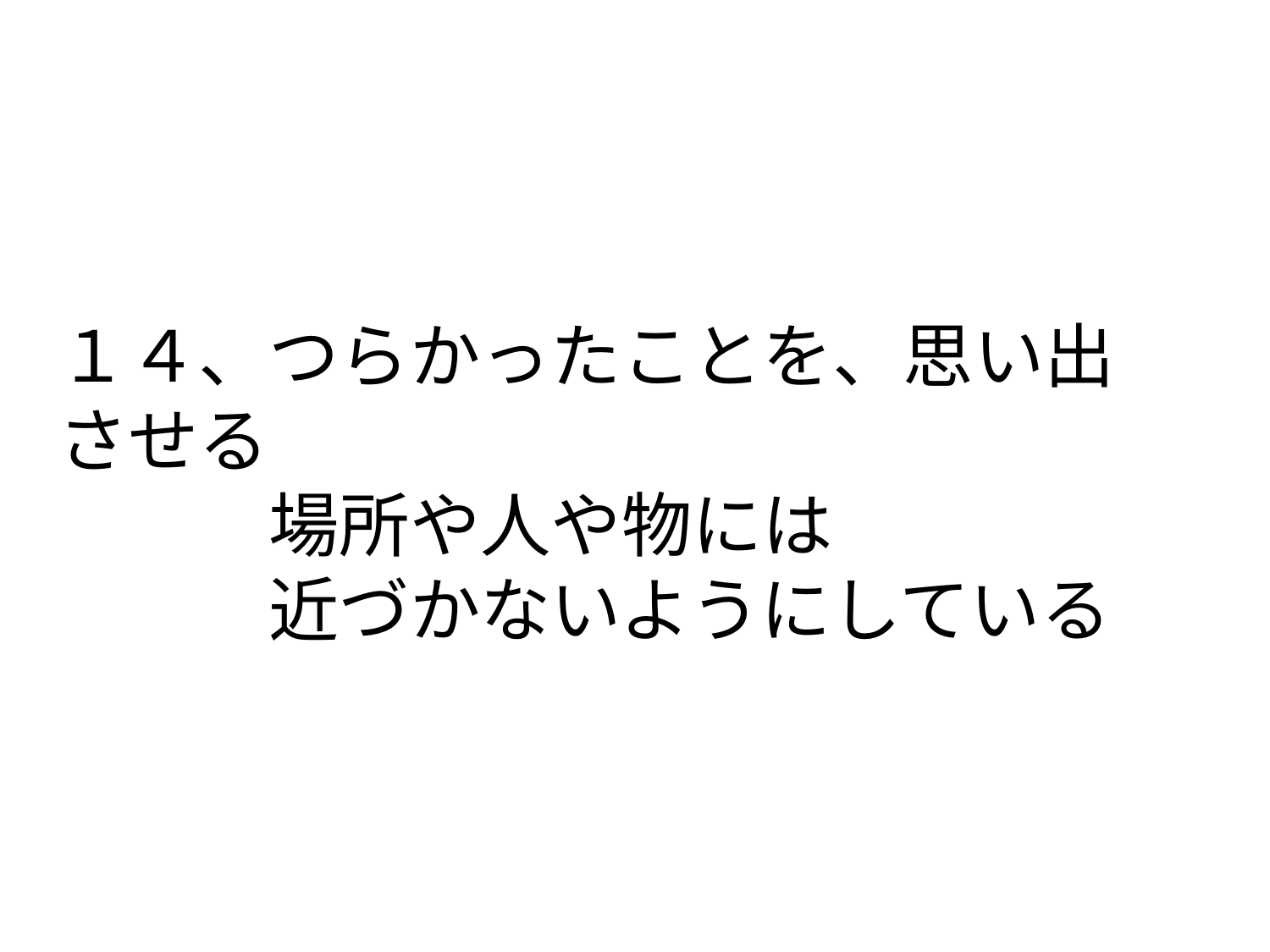

# １４、つらかったことを、思い出させる　　　　　 　　　場所や人や物には　　　　 　　　近づかないようにしている